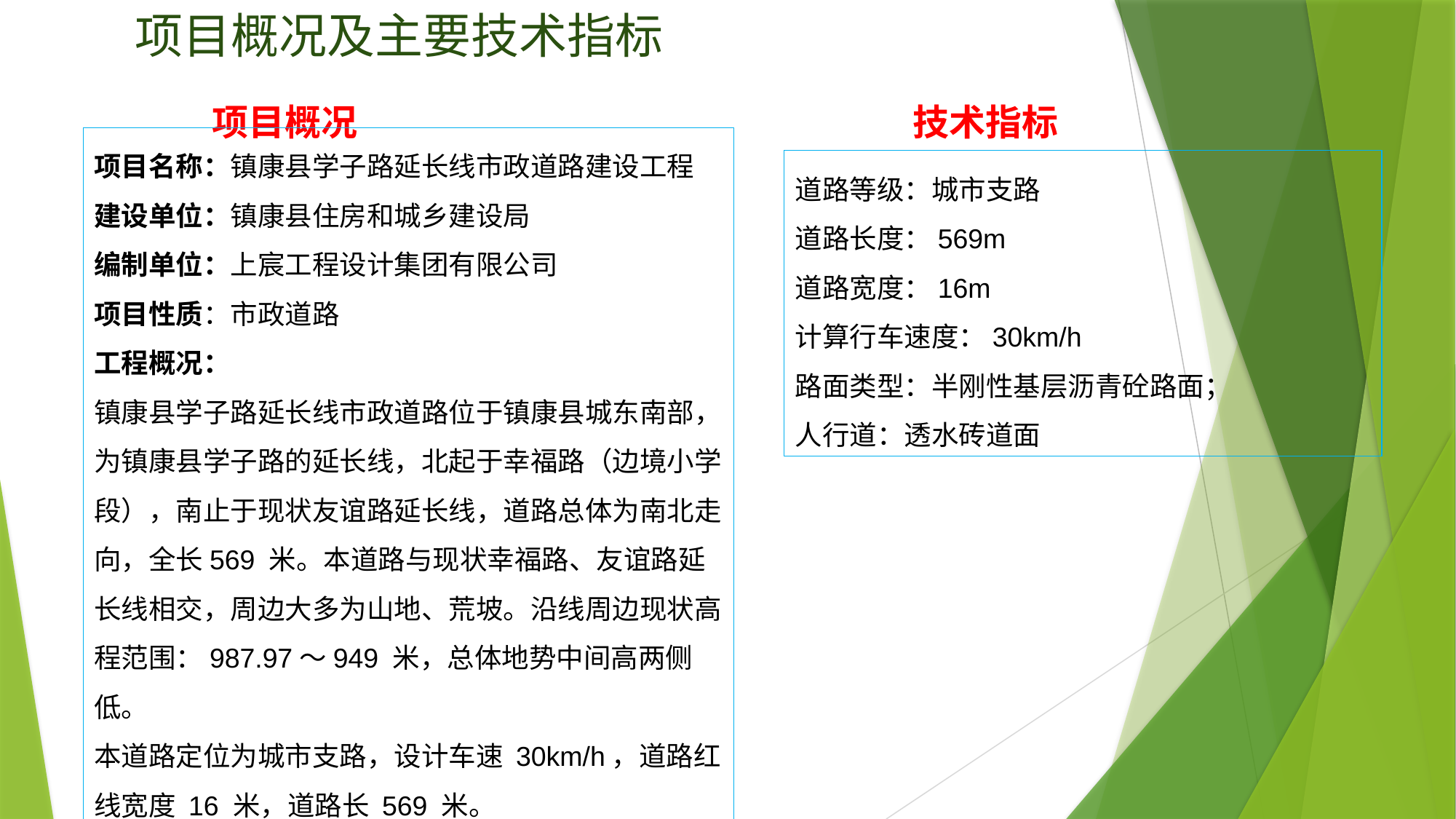

# 项目概况及主要技术指标
项目概况
技术指标
项目名称：镇康县学子路延长线市政道路建设工程
建设单位：镇康县住房和城乡建设局
编制单位：上宸工程设计集团有限公司
项目性质：市政道路
工程概况：
镇康县学子路延长线市政道路位于镇康县城东南部，为镇康县学子路的延长线，北起于幸福路（边境小学段），南止于现状友谊路延长线，道路总体为南北走向，全长569 米。本道路与现状幸福路、友谊路延长线相交，周边大多为山地、荒坡。沿线周边现状高程范围：987.97～949 米，总体地势中间高两侧低。
本道路定位为城市支路，设计车速 30km/h，道路红线宽度 16 米，道路长 569 米。
道路等级：城市支路
道路长度：569m
道路宽度：16m
计算行车速度：30km/h
路面类型：半刚性基层沥青砼路面；
人行道：透水砖道面